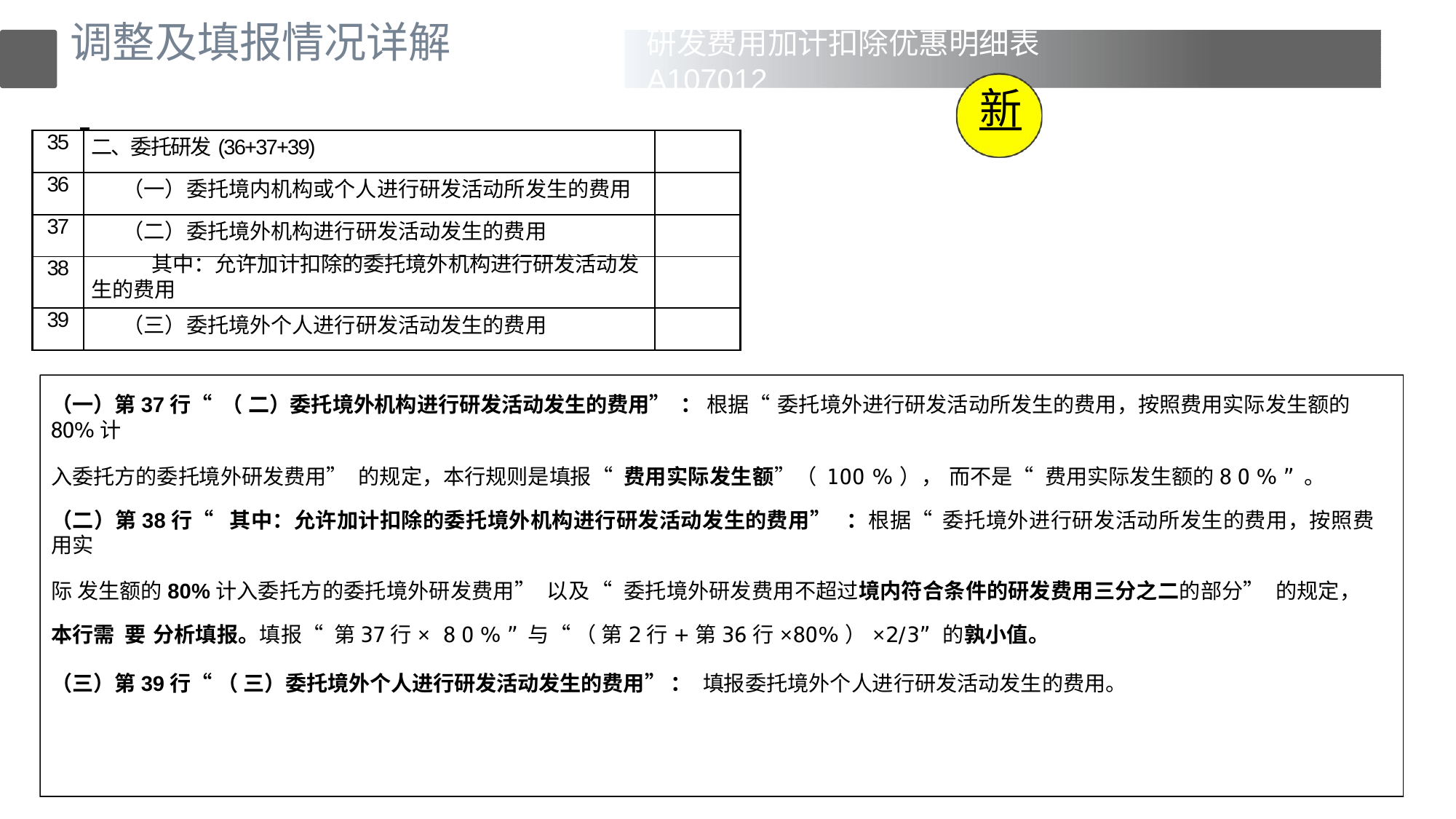

# 调整及填报情况详解
研发费用加计扣除优惠明细表A107012

 	新
| 35 | 二、委托研发(36+37+39) |  |
| --- | --- | --- |
| 36 | （一）委托境内机构或个人进行研发活动所发生的费用 |  |
| 37 | （二）委托境外机构进行研发活动发生的费用 |  |
| 38 | 其中：允许加计扣除的委托境外机构进行研发活动发 生的费用 |  |
| 39 | （三）委托境外个人进行研发活动发生的费用 |  |

（一）第37行“  （ 二）委托境外机构进行研发活动发生的费用”  ： 根据“ 委托境外进行研发活动所发生的费用，按照费用实际发生额的80%计

入委托方的委托境外研发费用” 的规定，本行规则是填报“ 费用实际发生额”（ 100 %）， 而不是“ 费用实际发生额的8 0 % ” 。
（二）第38行“   其中：允许加计扣除的委托境外机构进行研发活动发生的费用”   ：根据“ 委托境外进行研发活动所发生的费用，按照费用实
际 发生额的80%计入委托方的委托境外研发费用” 以及“ 委托境外研发费用不超过境内符合条件的研发费用三分之二的部分” 的规定，本行需  要 分析填报。填报“ 第37行× 8 0 % ” 与“ （ 第2行+第36行×80%）×2/3” 的孰小值。

（三）第39行“ （ 三）委托境外个人进行研发活动发生的费用” ：  填报委托境外个人进行研发活动发生的费用。